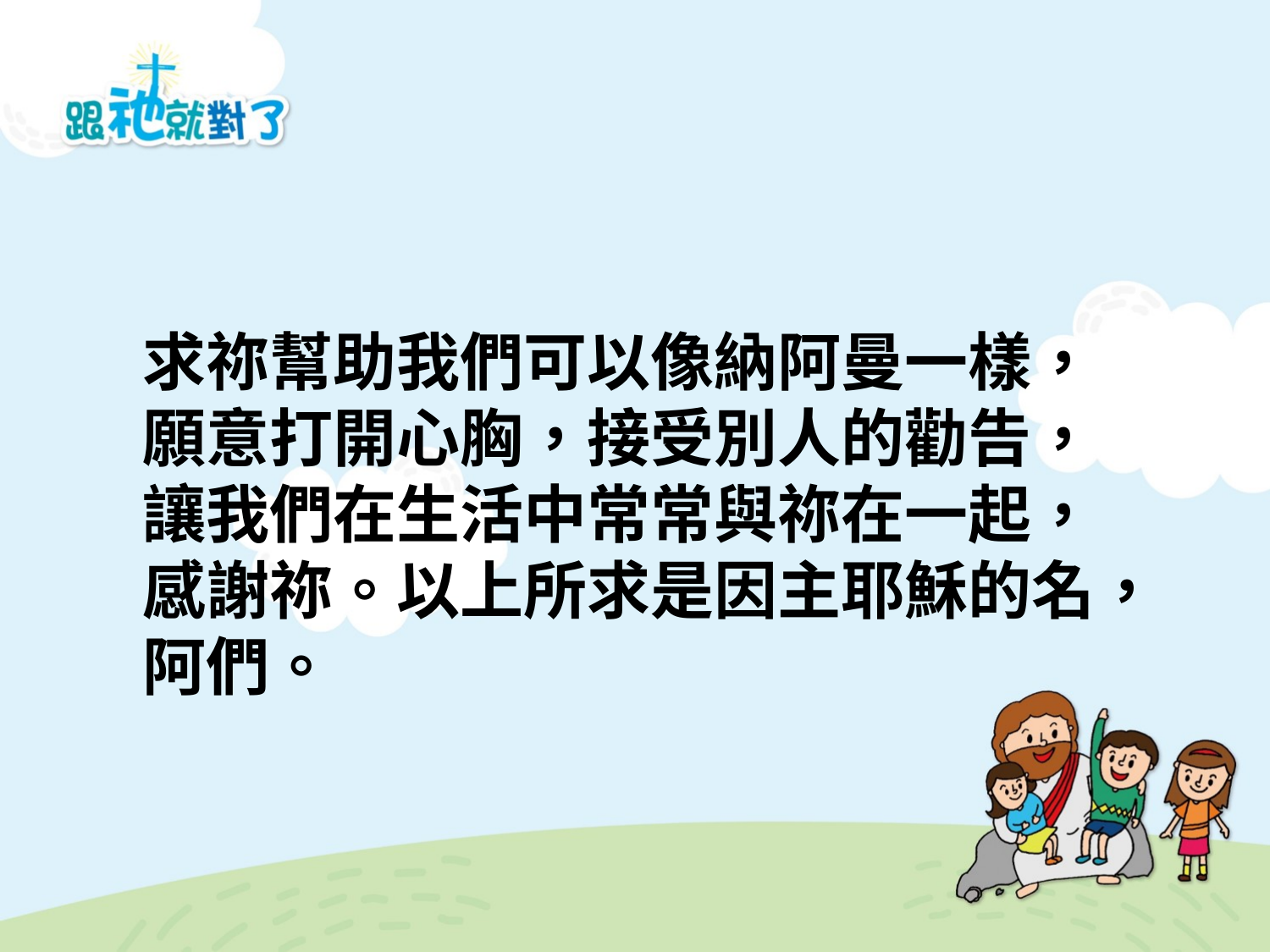

求祢幫助我們可以像納阿曼一樣，願意打開心胸，接受別人的勸告，讓我們在生活中常常與祢在一起，感謝祢。以上所求是因主耶穌的名，阿們。